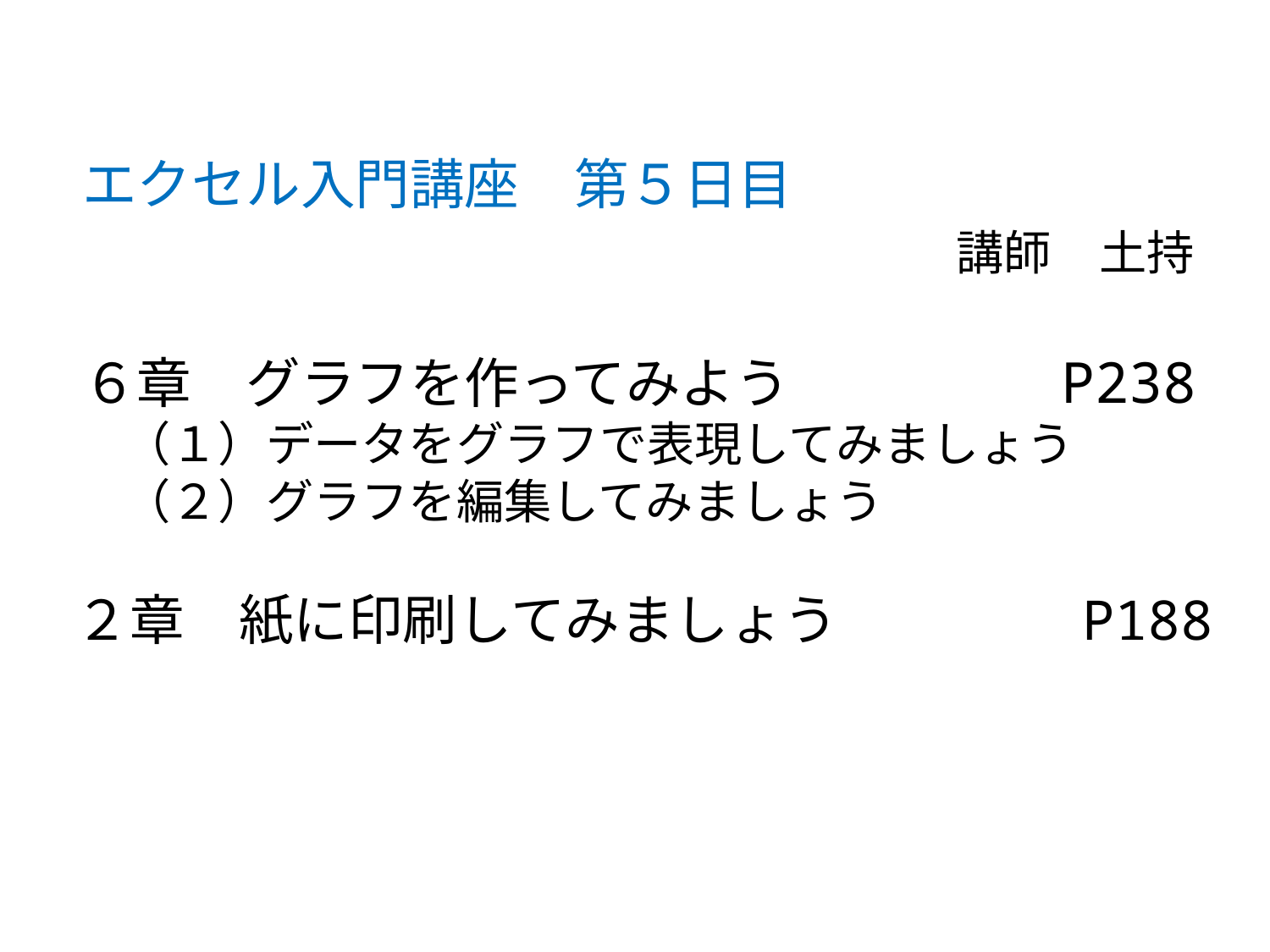

# エクセル入門講座　第５日目   　 　　　　　　　　　　　　　　　　　講師　土持 　６章　グラフを作ってみよう　　　 　  P238 　　（１）データをグラフで表現してみましょう 　　　 　　（２）グラフを編集してみましょう 　２章　紙に印刷してみましょう　　　　 P188